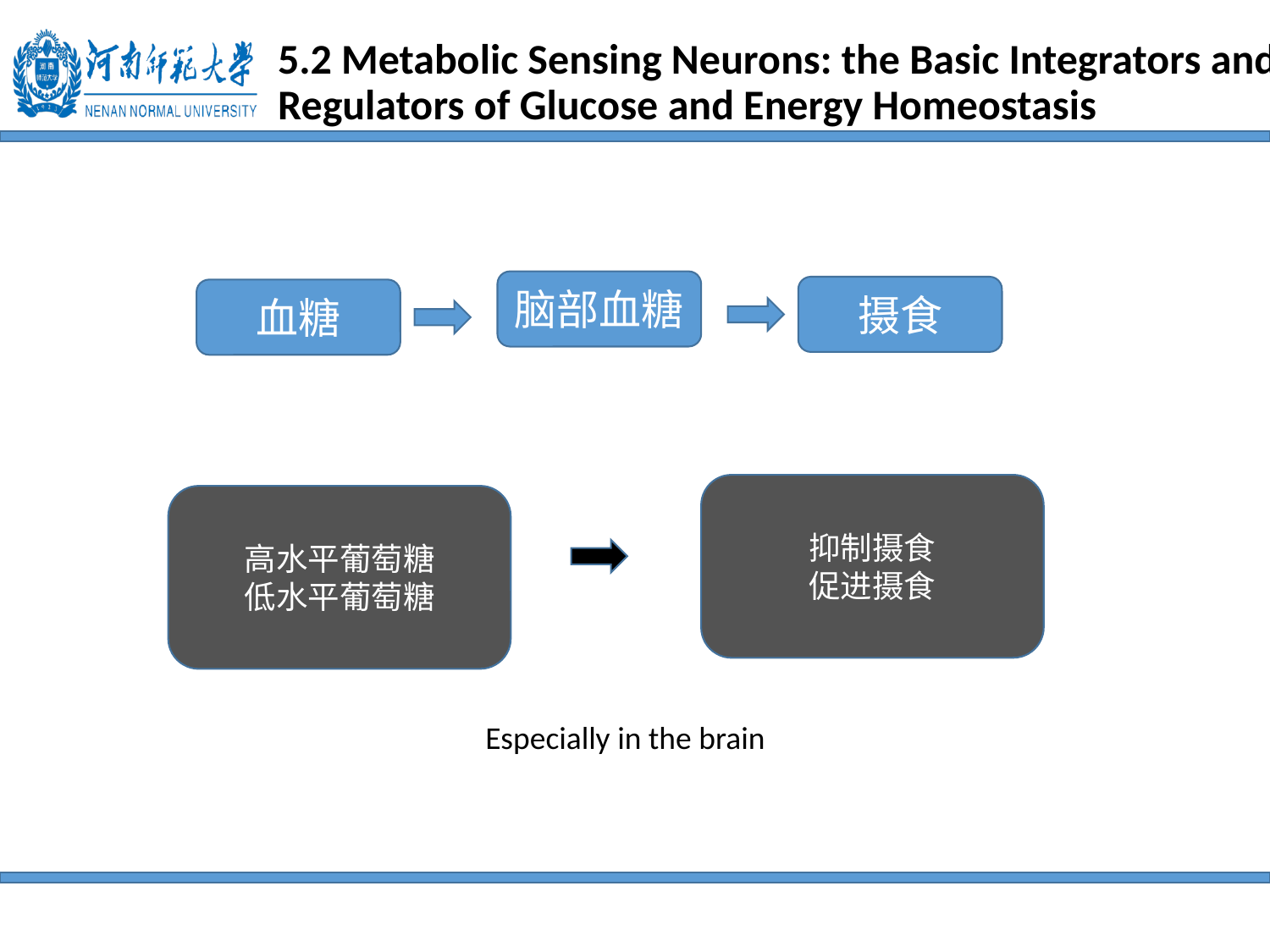

5.2 Metabolic Sensing Neurons: the Basic Integrators and Regulators of Glucose and Energy Homeostasis
脑部血糖
摄食
血糖

抑制摄食
促进摄食
高水平葡萄糖
低水平葡萄糖

Especially in the brain